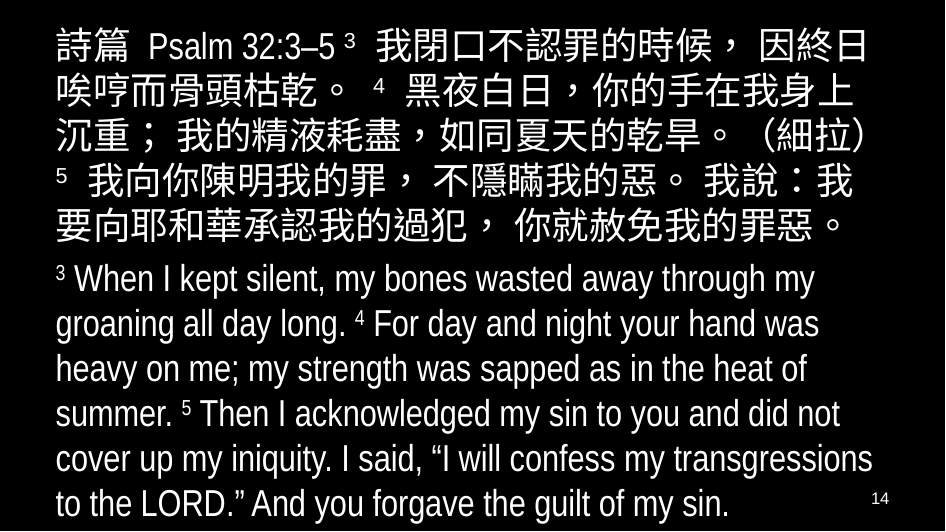

詩篇 Psalm 32:3–5 3 我閉口不認罪的時候， 因終日唉哼而骨頭枯乾。 4 黑夜白日，你的手在我身上沉重； 我的精液耗盡，如同夏天的乾旱。（細拉） 5 我向你陳明我的罪， 不隱瞞我的惡。 我說：我要向耶和華承認我的過犯， 你就赦免我的罪惡。
3 When I kept silent, my bones wasted away through my groaning all day long. 4 For day and night your hand was heavy on me; my strength was sapped as in the heat of summer. 5 Then I acknowledged my sin to you and did not cover up my iniquity. I said, “I will confess my transgressions to the Lord.” And you forgave the guilt of my sin.
14